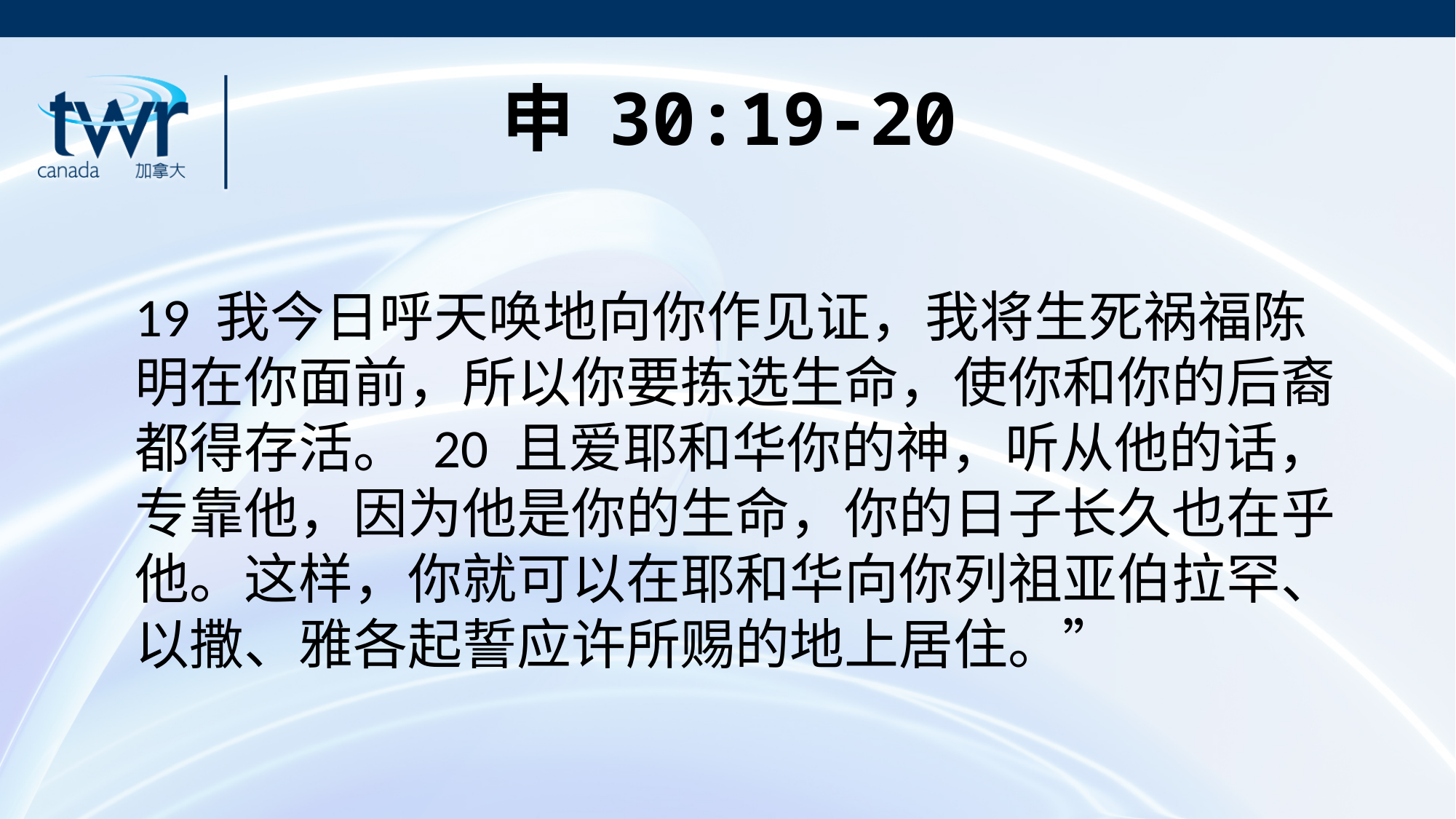

申 30:19-20
19 我今日呼天唤地向你作见证，我将生死祸福陈明在你面前，所以你要拣选生命，使你和你的后裔都得存活。 20 且爱耶和华你的神，听从他的话，专靠他，因为他是你的生命，你的日子长久也在乎他。这样，你就可以在耶和华向你列祖亚伯拉罕、以撒、雅各起誓应许所赐的地上居住。”